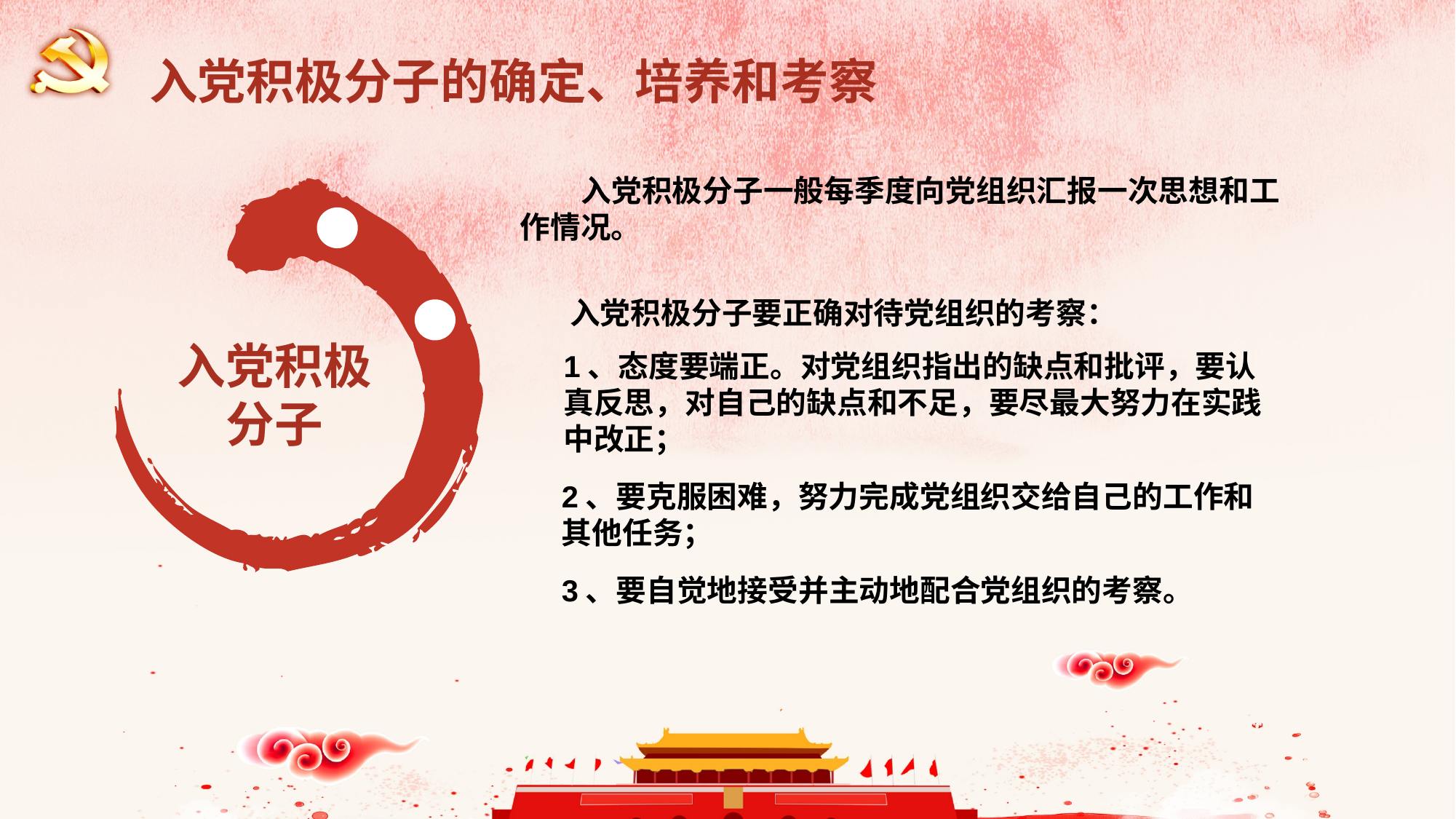

入党积极分子的确定、培养和考察
        入党积极分子一般每季度向党组织汇报一次思想和工作情况。

入党积极分子要正确对待党组织的考察：

入党积极分子
1、态度要端正。对党组织指出的缺点和批评，要认真反思，对自己的缺点和不足，要尽最大努力在实践中改正；
2、要克服困难，努力完成党组织交给自己的工作和其他任务；
3、要自觉地接受并主动地配合党组织的考察。